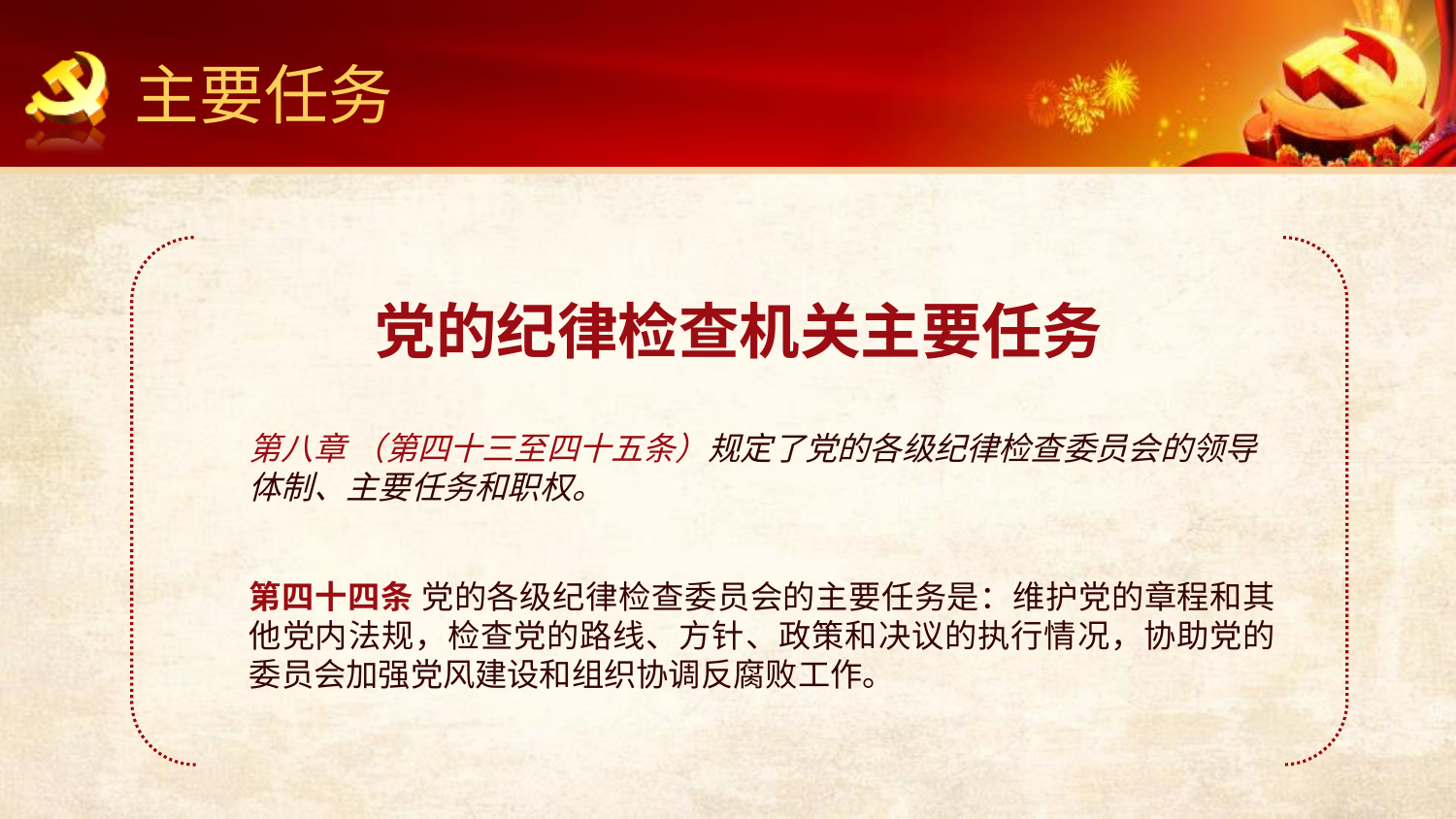

主要任务

党的纪律检查机关主要任务
第八章 （第四十三至四十五条）规定了党的各级纪律检查委员会的领导体制、主要任务和职权。
第四十四条 党的各级纪律检查委员会的主要任务是：维护党的章程和其他党内法规，检查党的路线、方针、政策和决议的执行情况，协助党的委员会加强党风建设和组织协调反腐败工作。